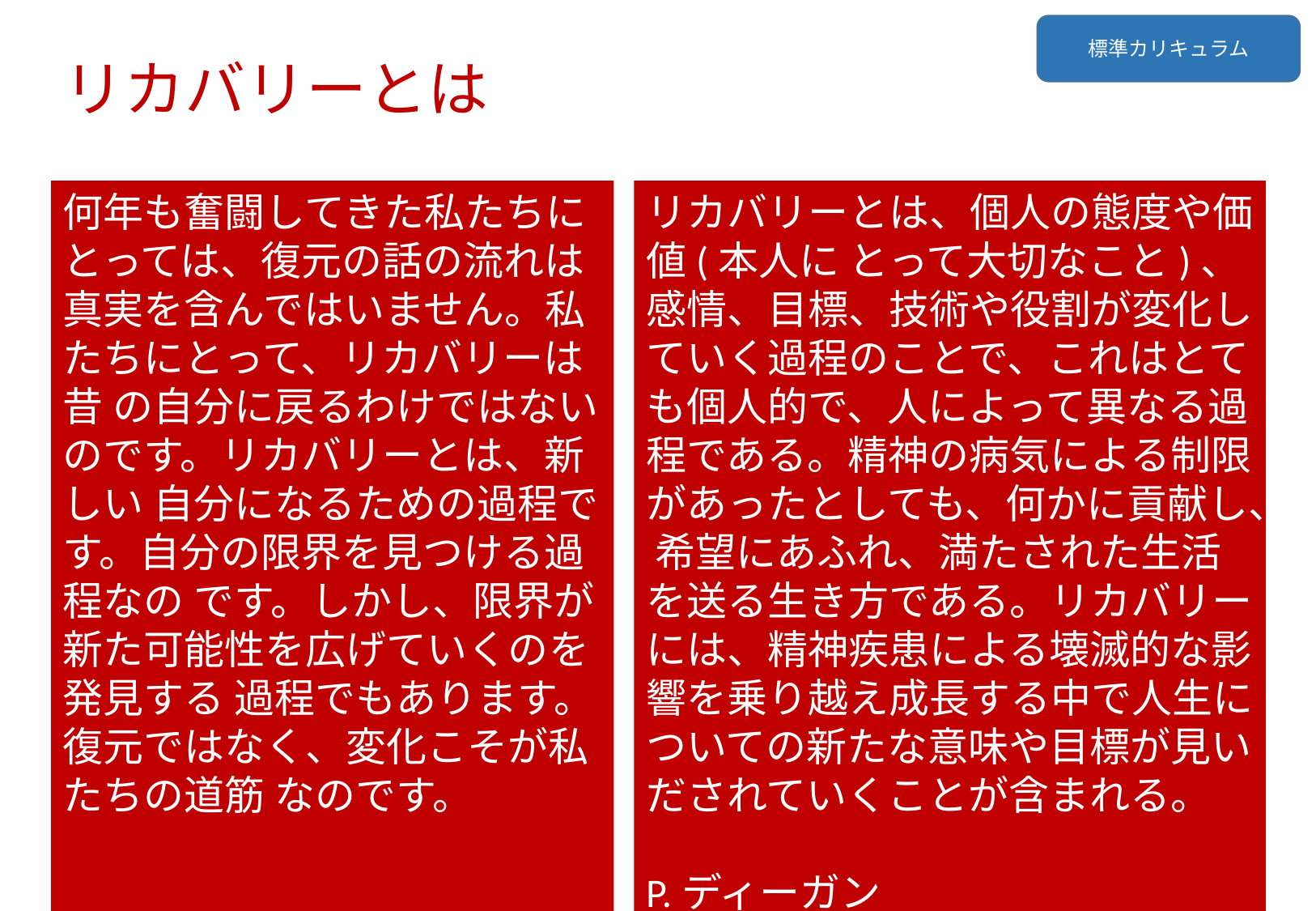

標準カリキュラム
# リカバリーとは
何年も奮闘してきた私たちにとっては、復元の話の流れは 真実を含んではいません。私たちにとって、リカバリーは昔 の自分に戻るわけではないのです。リカバリーとは、新しい 自分になるための過程です。自分の限界を見つける過程なの です。しかし、限界が新た可能性を広げていくのを発見する 過程でもあります。復元ではなく、変化こそが私たちの道筋 なのです。

　　　　　　　　　　　W.アンソニー
リカバリーとは、個人の態度や価値(本人に とって大切なこと)、感情、目標、技術や役割が変化していく過程のことで、これはとても個人的で、人によって異なる過程である。精神の病気による制限があったとしても、何かに貢献し、 希望にあふれ、満たされた生活を送る生き方である。リカバリーには、精神疾患による壊滅的な影響を乗り越え成長する中で人生についての新たな意味や目標が見いだされていくことが含まれる。
　　　　　　　　　　　　　　　P.ディーガン